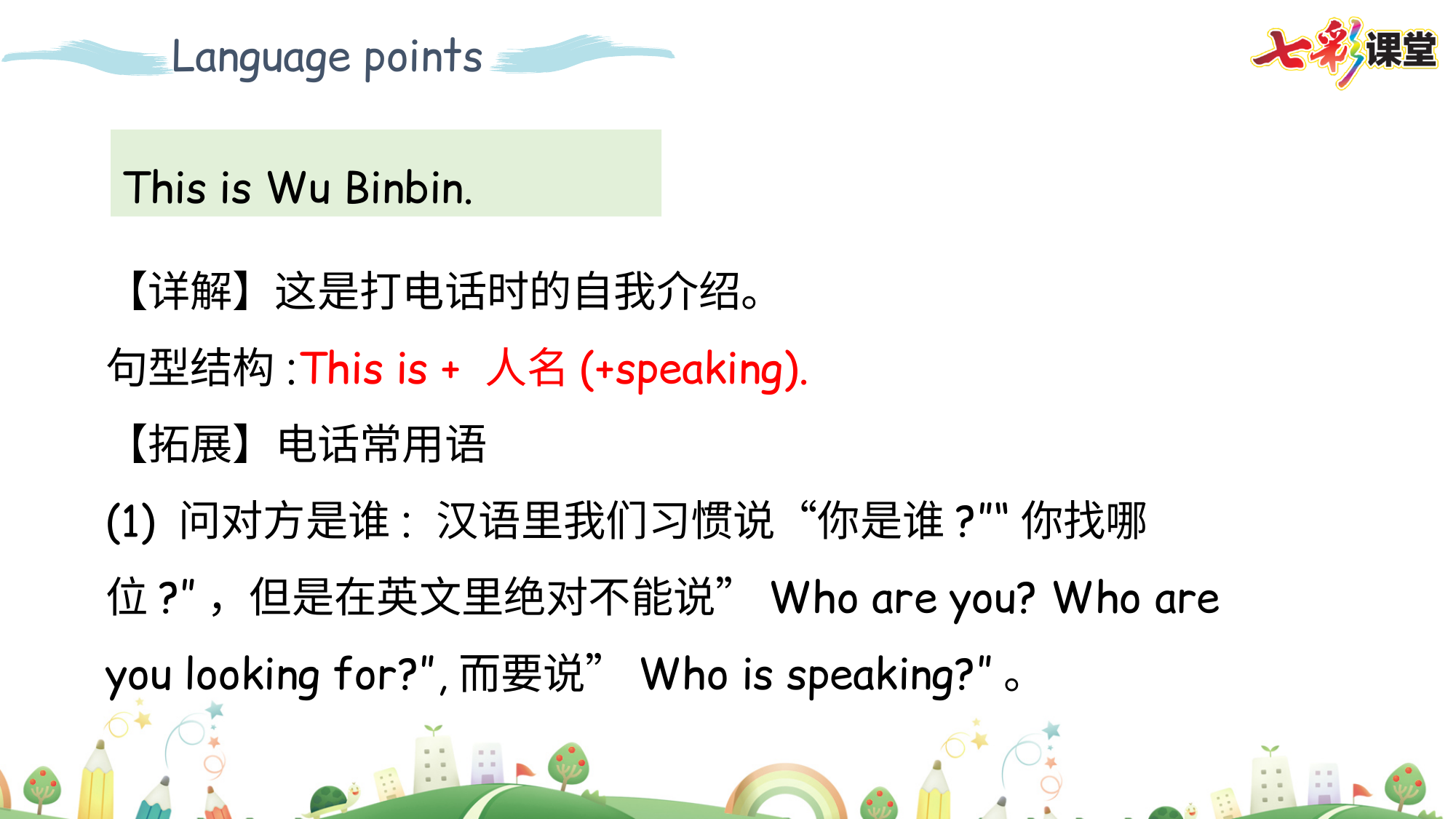

Language points

This is Wu Binbin.
【详解】这是打电话时的自我介绍。
句型结构:This is + 人名(+speaking).
【拓展】电话常用语
(1) 问对方是谁: 汉语里我们习惯说“你是谁?”“你找哪位?”，但是在英文里绝对不能说”Who are you? Who are you looking for?”,而要说”Who is speaking?”。